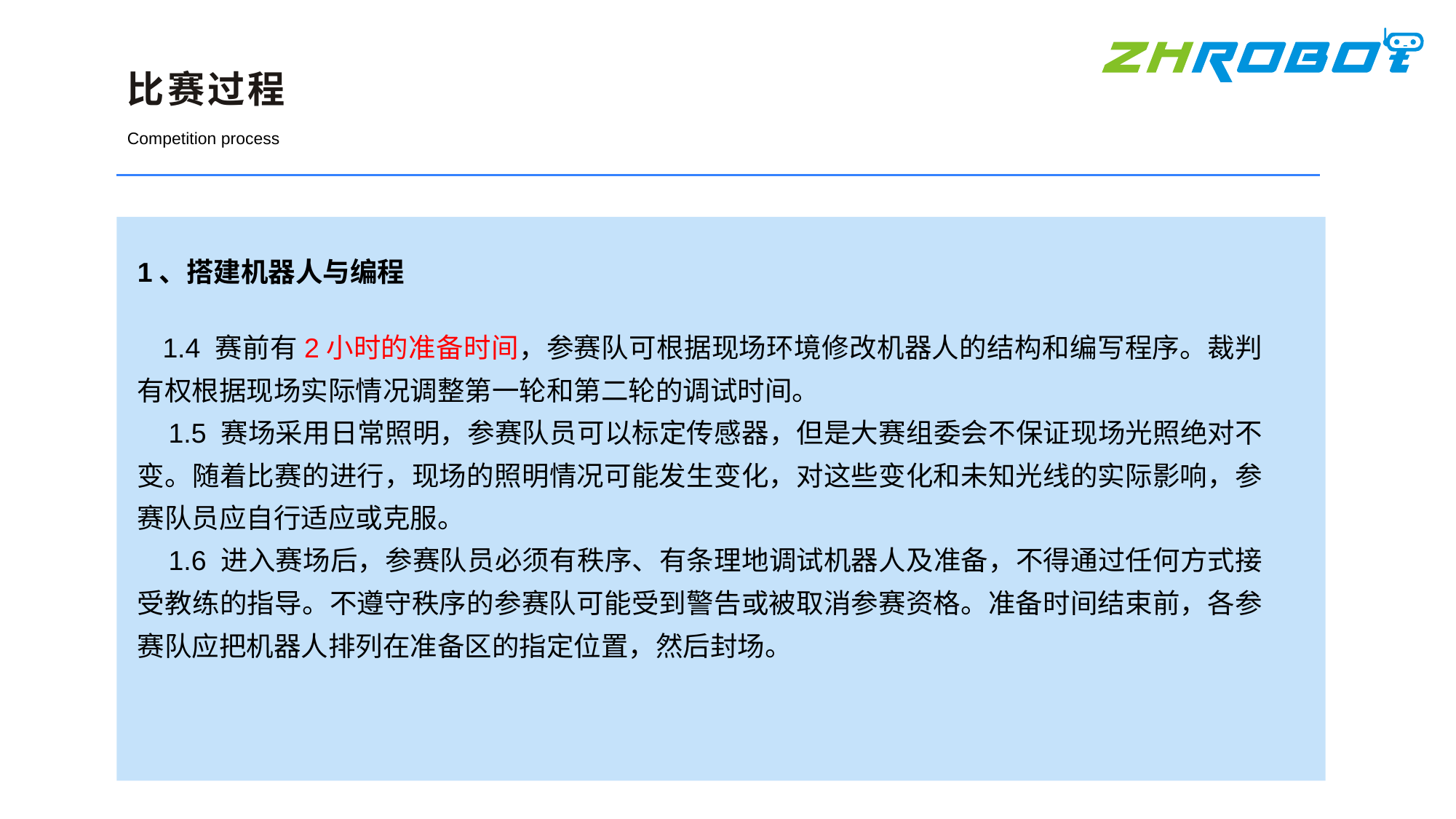

比赛过程
Competition process

1、搭建机器人与编程

    1.4 赛前有2小时的准备时间，参赛队可根据现场环境修改机器人的结构和编写程序。裁判有权根据现场实际情况调整第一轮和第二轮的调试时间。
    1.5 赛场采用日常照明，参赛队员可以标定传感器，但是大赛组委会不保证现场光照绝对不变。随着比赛的进行，现场的照明情况可能发生变化，对这些变化和未知光线的实际影响，参赛队员应自行适应或克服。
    1.6 进入赛场后，参赛队员必须有秩序、有条理地调试机器人及准备，不得通过任何方式接受教练的指导。不遵守秩序的参赛队可能受到警告或被取消参赛资格。准备时间结束前，各参赛队应把机器人排列在准备区的指定位置，然后封场。

线下门店

线上网站